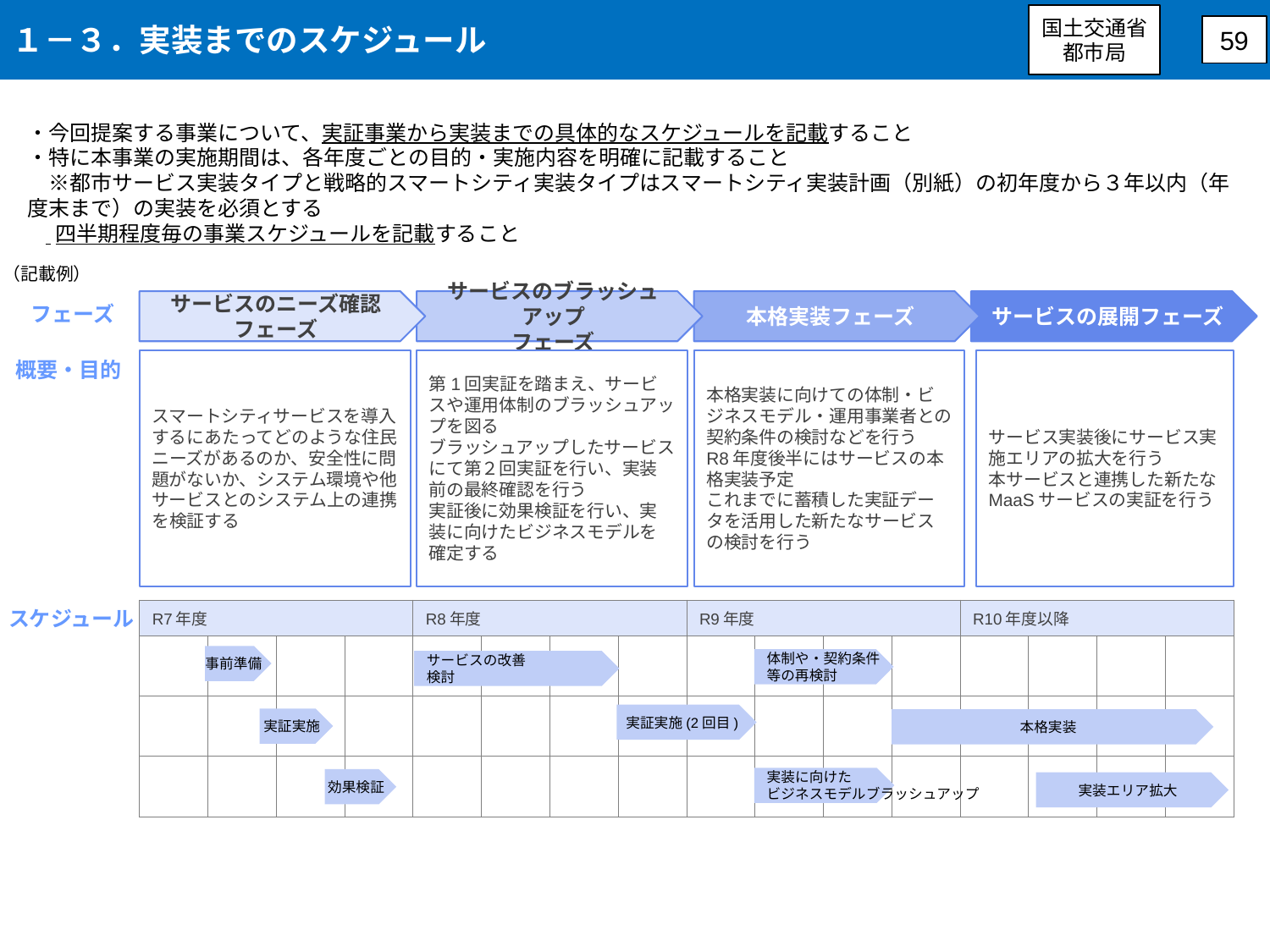

１－３．実装までのスケジュール
国土交通省
都市局
59
・今回提案する事業について、実証事業から実装までの具体的なスケジュールを記載すること
・特に本事業の実施期間は、各年度ごとの目的・実施内容を明確に記載すること
　※都市サービス実装タイプと戦略的スマートシティ実装タイプはスマートシティ実装計画（別紙）の初年度から３年以内（年度末まで）の実装を必須とする
     四半期程度毎の事業スケジュールを記載すること
（記載例）
サービスのニーズ確認
フェーズ
サービスのブラッシュアップ
フェーズ
本格実装フェーズ
サービスの展開フェーズ
フェーズ
概要・目的
スマートシティサービスを導入するにあたってどのような住民ニーズがあるのか、安全性に問題がないか、システム環境や他サービスとのシステム上の連携を検証する
第1回実証を踏まえ、サービスや運用体制のブラッシュアップを図る
ブラッシュアップしたサービスにて第２回実証を行い、実装前の最終確認を行う
実証後に効果検証を行い、実装に向けたビジネスモデルを確定する
本格実装に向けての体制・ビジネスモデル・運用事業者との契約条件の検討などを行う
R8年度後半にはサービスの本格実装予定
これまでに蓄積した実証データを活用した新たなサービスの検討を行う
サービス実装後にサービス実施エリアの拡大を行う
本サービスと連携した新たなMaaSサービスの実証を行う
スケジュール
| R7年度 |  |  |  | R8年度 |  |  |  | R9年度 |  |  |  | R10年度以降 |  |  |  |
| --- | --- | --- | --- | --- | --- | --- | --- | --- | --- | --- | --- | --- | --- | --- | --- |
|  |  |  |  |  |  |  |  |  |  |  |  |  |  |  |  |
|  |  |  |  |  |  |  |  |  |  |  |  |  |  |  |  |
|  |  |  |  |  |  |  |  |  |  |  |  |  |  |  |  |
事前準備
体制や・契約条件
等の再検討
サービスの改善
検討
実証実施(2回目)
実証実施
本格実装
実装に向けた
ビジネスモデルブラッシュアップ
効果検証
実装エリア拡大